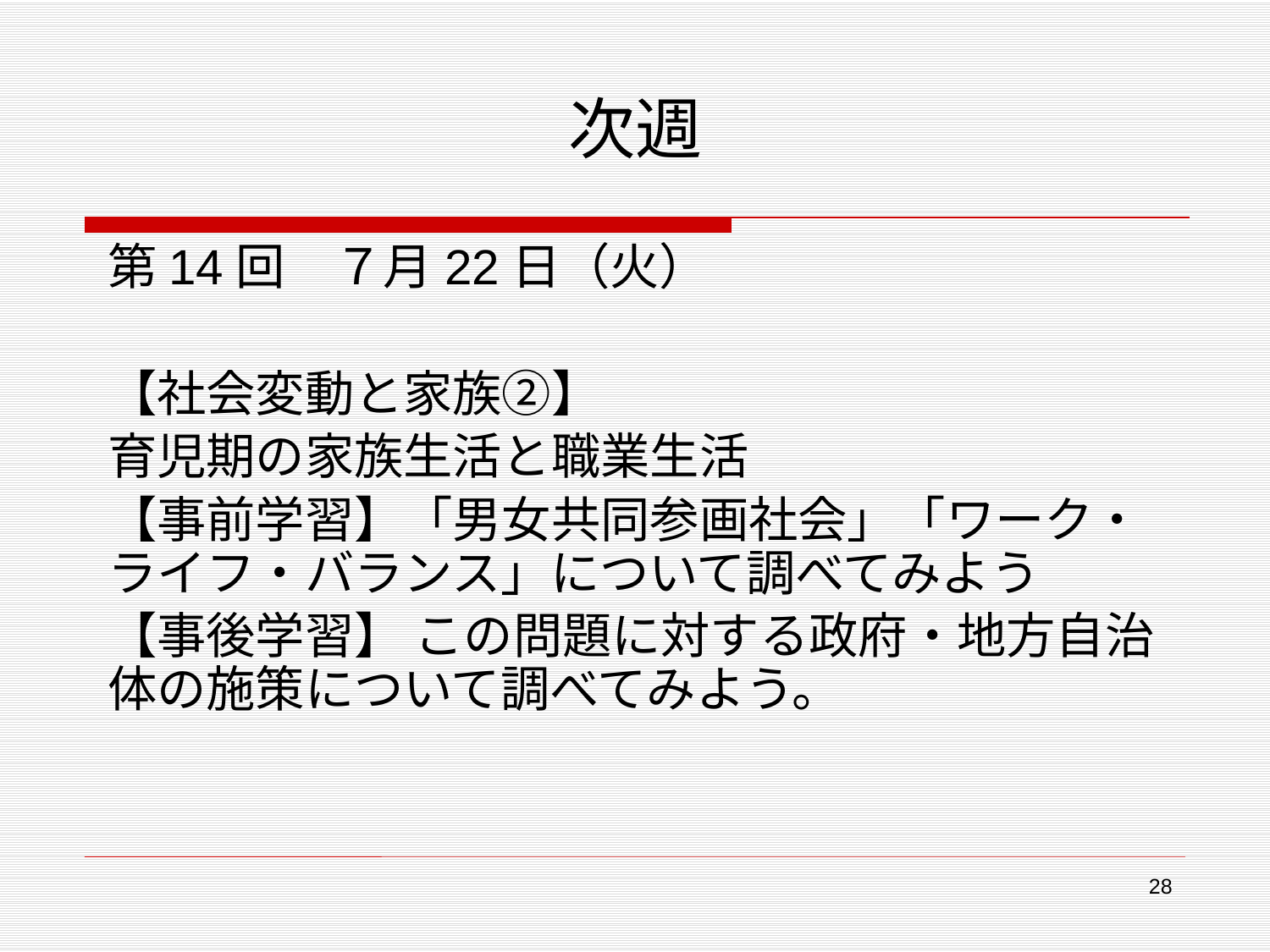

# 次週
第14回　７月22日（火）

【社会変動と家族②】
育児期の家族生活と職業生活
【事前学習】「男女共同参画社会」「ワーク・ライフ・バランス」について調べてみよう
【事後学習】 この問題に対する政府・地方自治体の施策について調べてみよう。

28